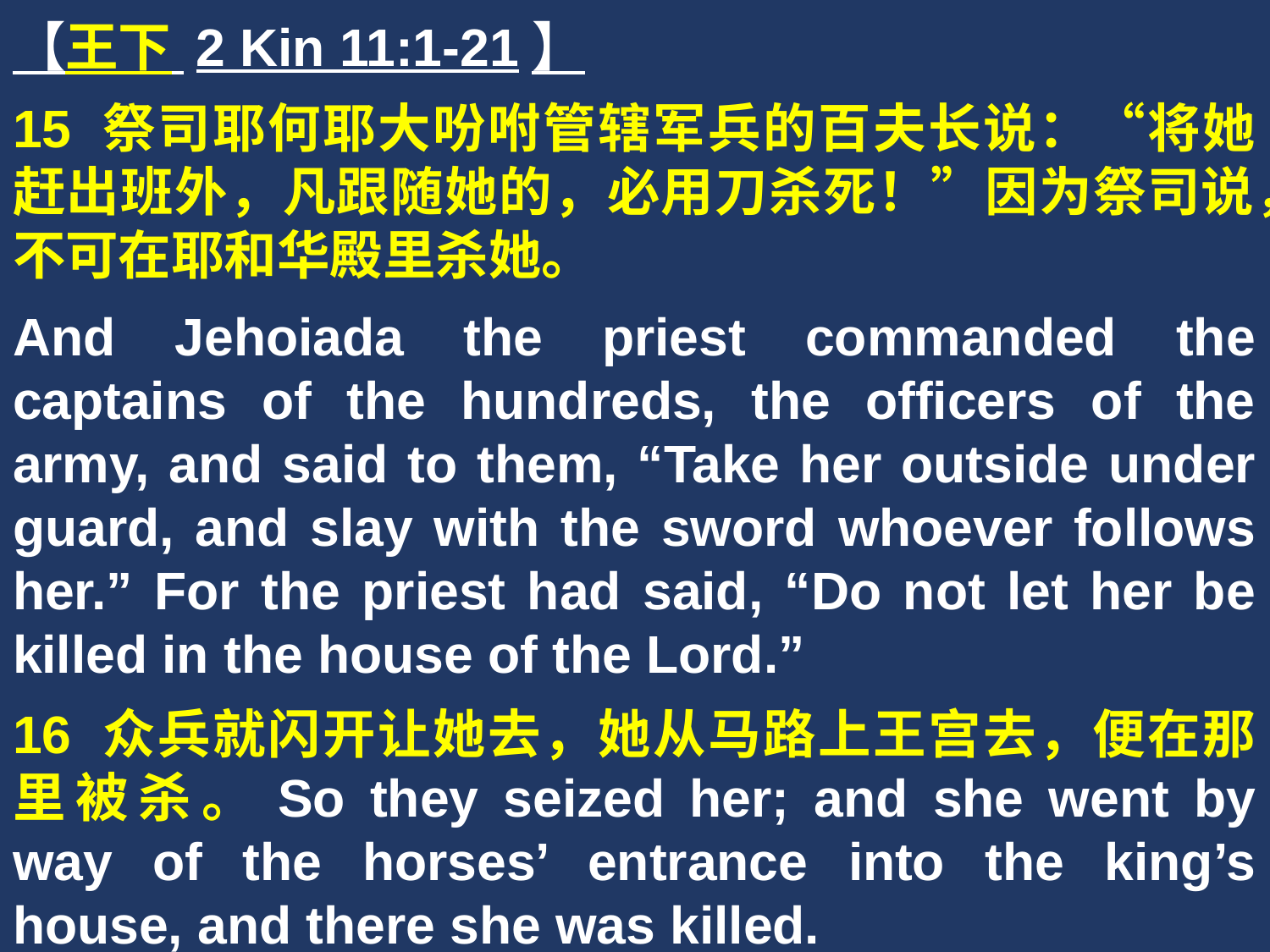

【王下 2 Kin 11:1-21】
15 祭司耶何耶大吩咐管辖军兵的百夫长说：“将她赶出班外，凡跟随她的，必用刀杀死！”因为祭司说，不可在耶和华殿里杀她。
And Jehoiada the priest commanded the captains of the hundreds, the officers of the army, and said to them, “Take her outside under guard, and slay with the sword whoever follows her.” For the priest had said, “Do not let her be killed in the house of the Lord.”
16 众兵就闪开让她去，她从马路上王宫去，便在那里被杀。So they seized her; and she went by way of the horses’ entrance into the king’s house, and there she was killed.